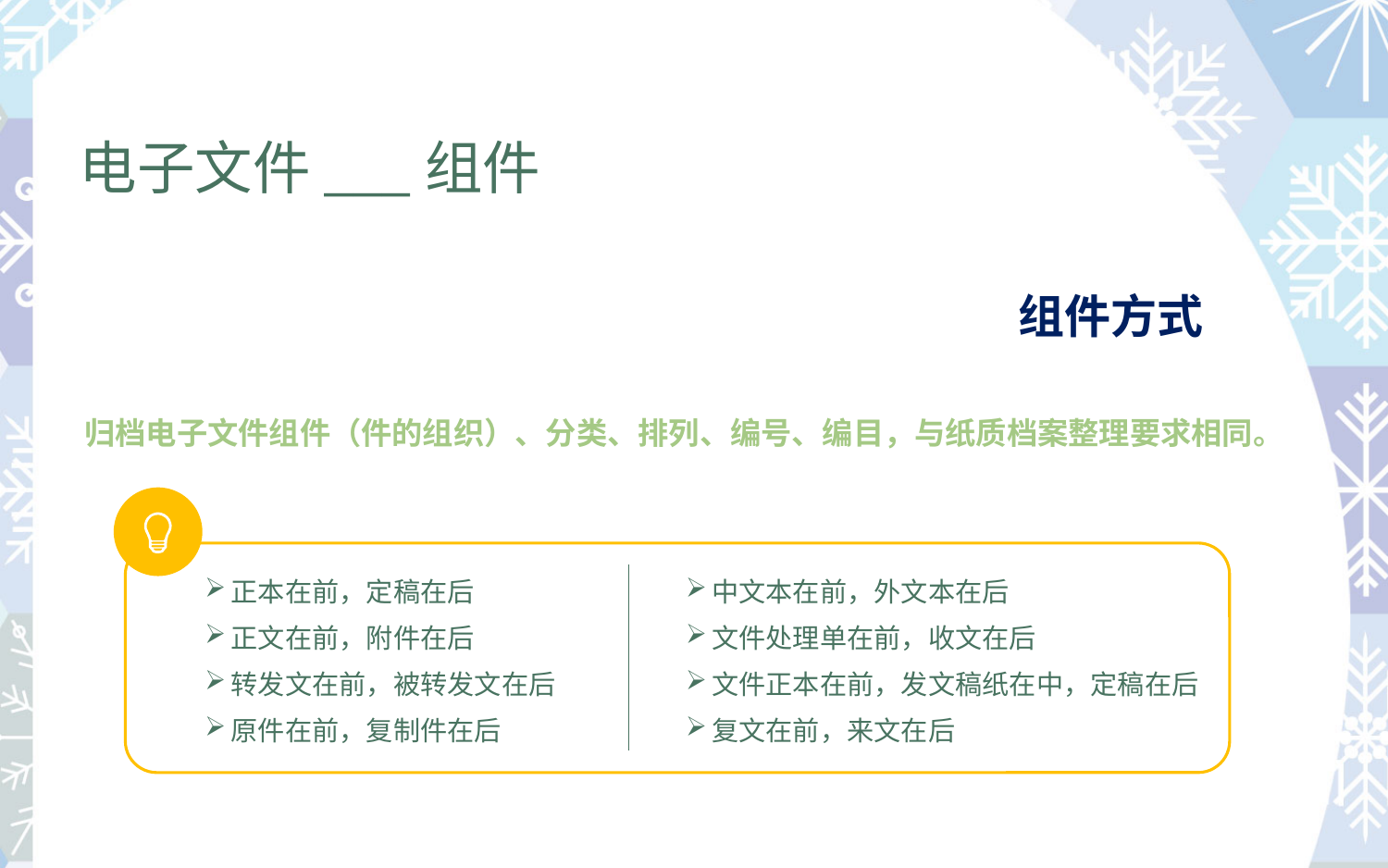

电子文件___组件
组件方式
归档电子文件组件（件的组织）、分类、排列、编号、编目，与纸质档案整理要求相同。

正本在前，定稿在后
正文在前，附件在后
转发文在前，被转发文在后
原件在前，复制件在后
中文本在前，外文本在后
文件处理单在前，收文在后
文件正本在前，发文稿纸在中，定稿在后
复文在前，来文在后